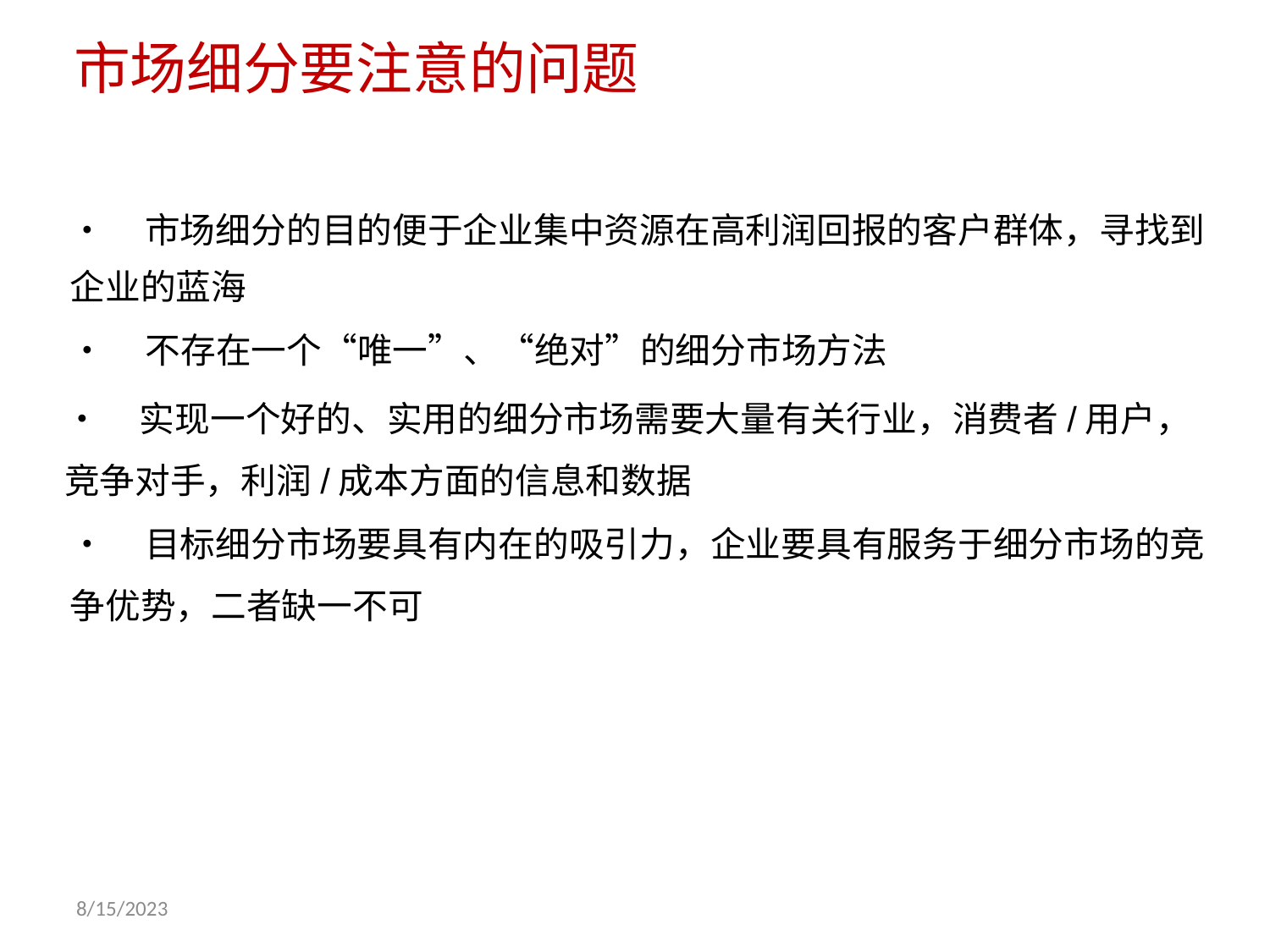

市场细分要注意的问题

•    市场细分的目的便于企业集中资源在高利润回报的客户群体，寻找到
企业的蓝海
•    不存在一个“唯一”、“绝对”的细分市场方法
•    实现一个好的、实用的细分市场需要大量有关行业，消费者/用户，
竞争对手，利润/成本方面的信息和数据
•    目标细分市场要具有内在的吸引力，企业要具有服务于细分市场的竞
争优势，二者缺一不可
8/15/2023